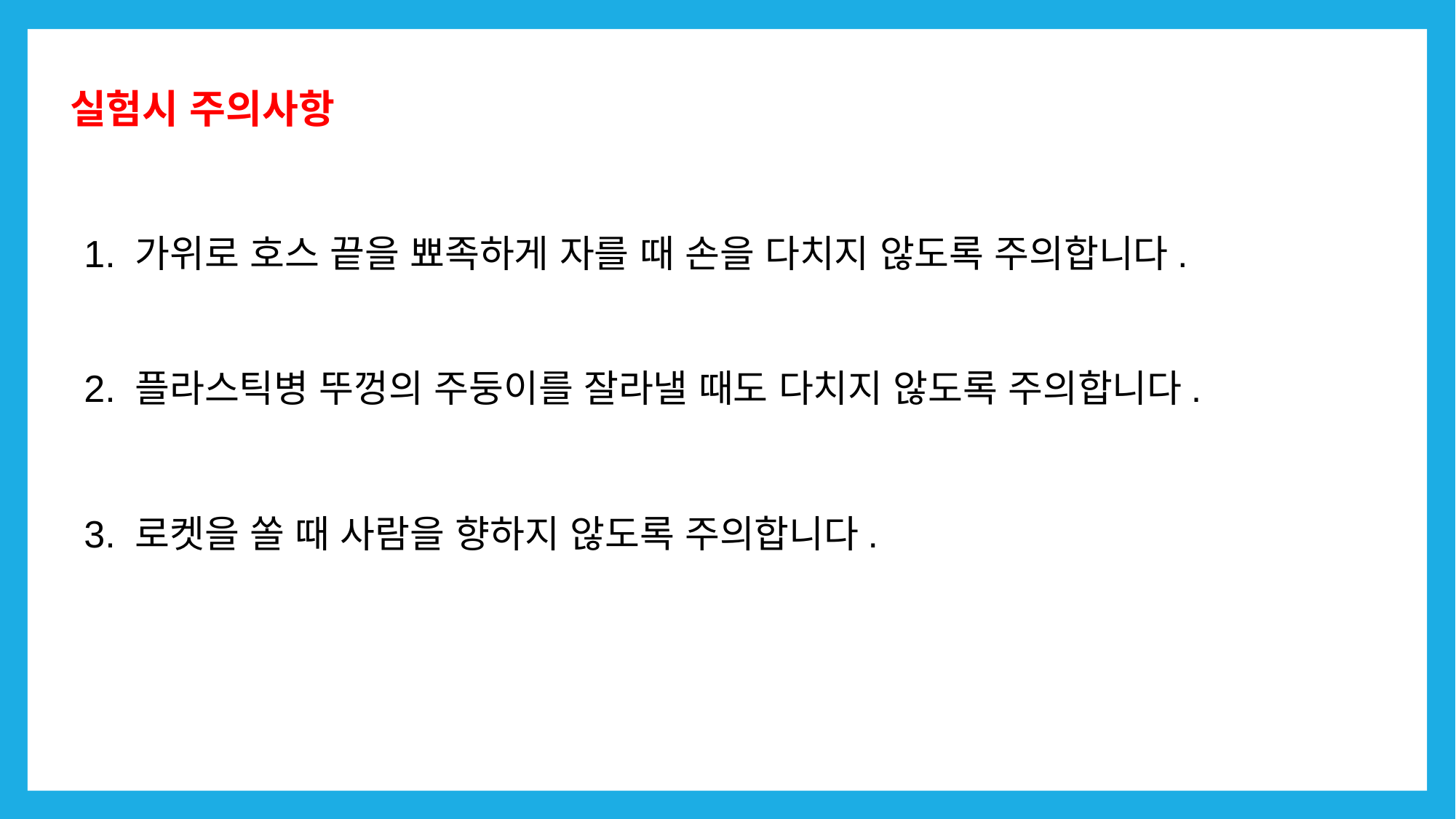

실험시 주의사항
1. 가위로 호스 끝을 뾰족하게 자를 때 손을 다치지 않도록 주의합니다.
2. 플라스틱병 뚜껑의 주둥이를 잘라낼 때도 다치지 않도록 주의합니다.
3. 로켓을 쏠 때 사람을 향하지 않도록 주의합니다.